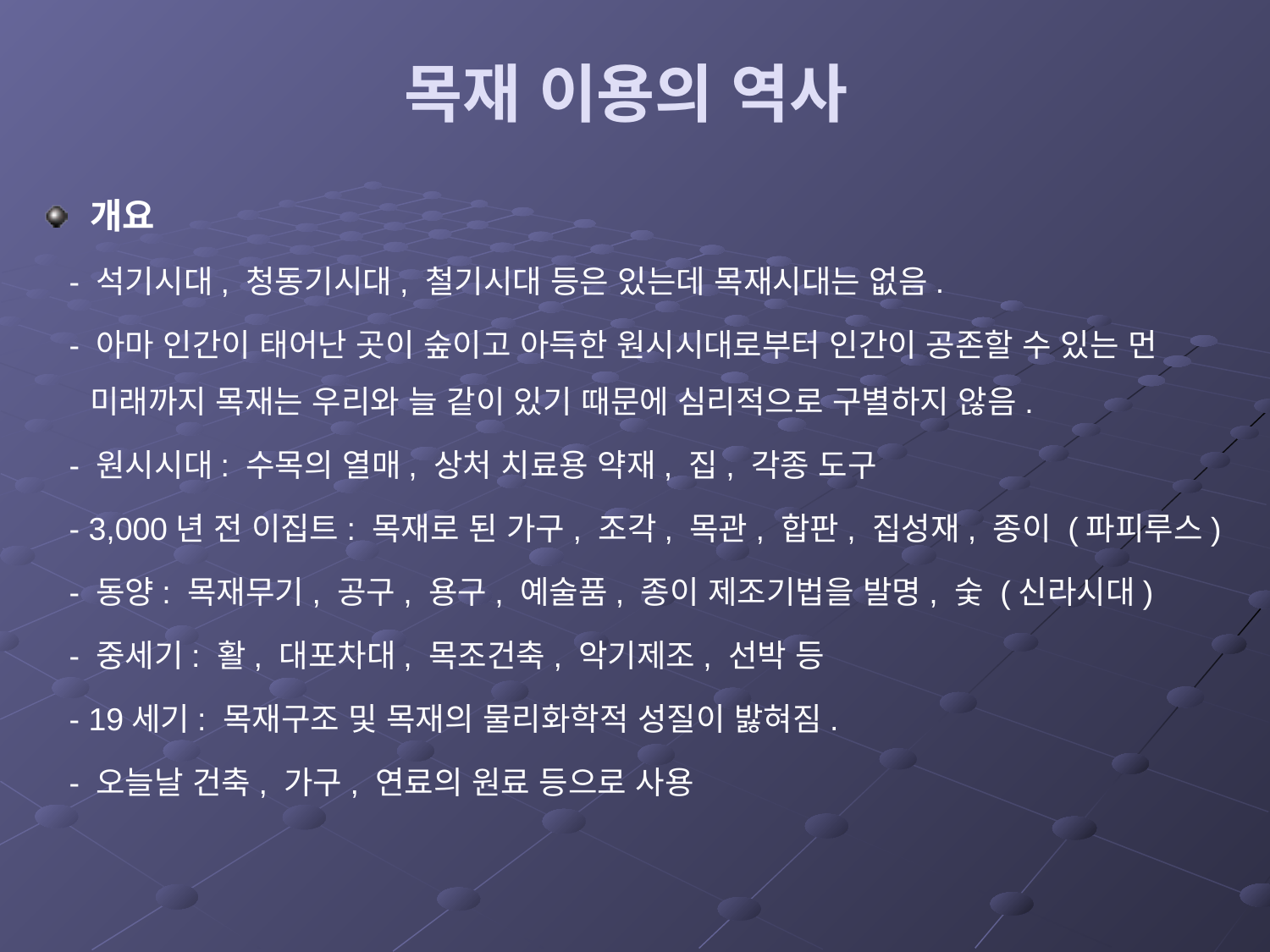

# 목재 이용의 역사
개요
   - 석기시대, 청동기시대, 철기시대 등은 있는데 목재시대는 없음.
   - 아마 인간이 태어난 곳이 숲이고 아득한 원시시대로부터 인간이 공존할 수 있는 먼 미래까지 목재는 우리와 늘 같이 있기 때문에 심리적으로 구별하지 않음.
   - 원시시대: 수목의 열매, 상처 치료용 약재, 집, 각종 도구
   - 3,000년 전 이집트: 목재로 된 가구, 조각, 목관, 합판, 집성재, 종이 (파피루스)
   - 동양: 목재무기, 공구, 용구, 예술품, 종이 제조기법을 발명, 숯 (신라시대)
   - 중세기: 활, 대포차대, 목조건축, 악기제조, 선박 등
   - 19세기: 목재구조 및 목재의 물리화학적 성질이 밣혀짐.
   - 오늘날 건축, 가구, 연료의 원료 등으로 사용